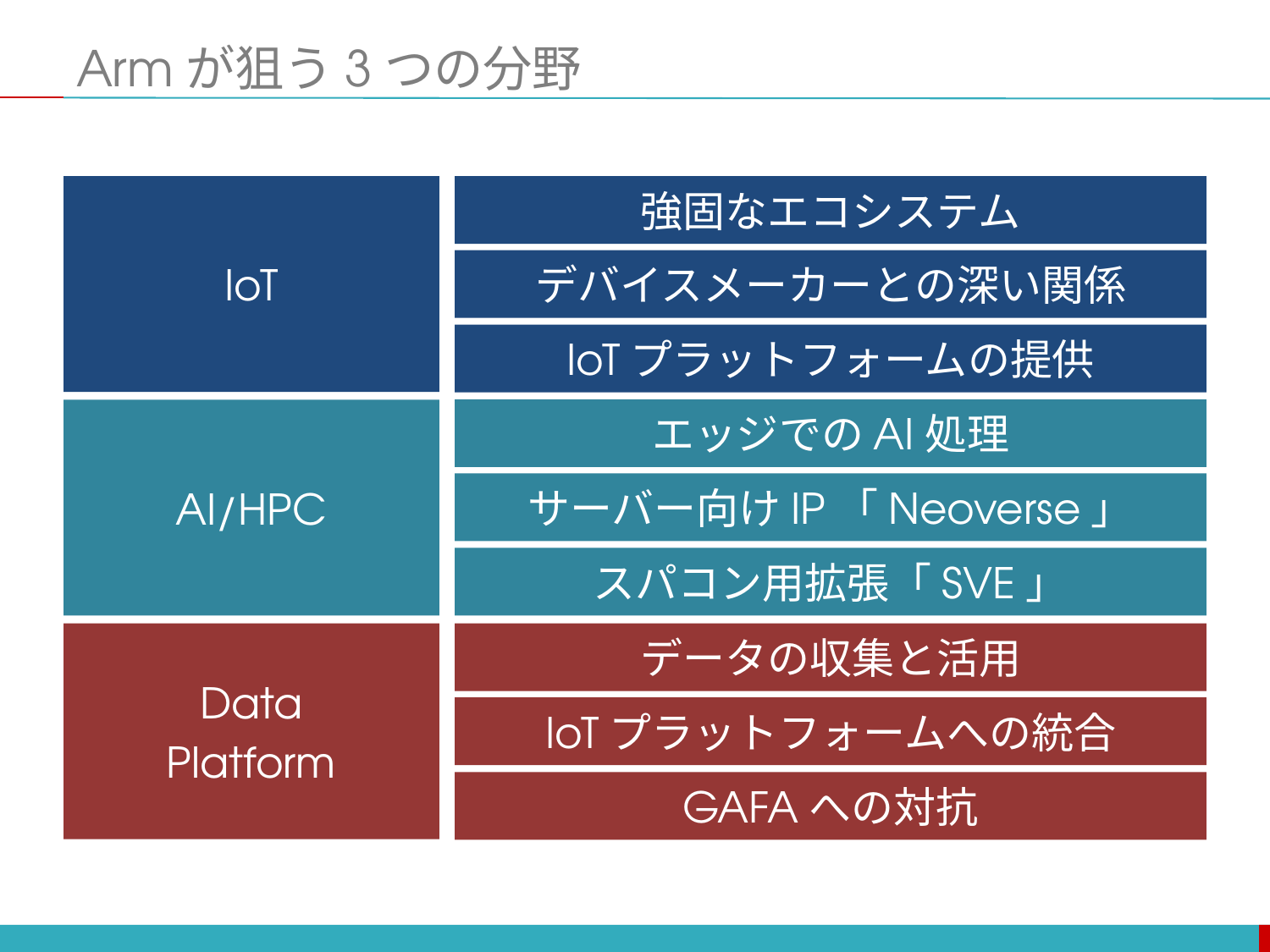

# Armが狙う3つの分野
強固なエコシステム
IoT
デバイスメーカーとの深い関係
IoTプラットフォームの提供
エッジでのAI処理
AI/HPC
サーバー向けIP「Neoverse」
スパコン用拡張「SVE」
Data
Platform
データの収集と活用
IoTプラットフォームへの統合
GAFAへの対抗